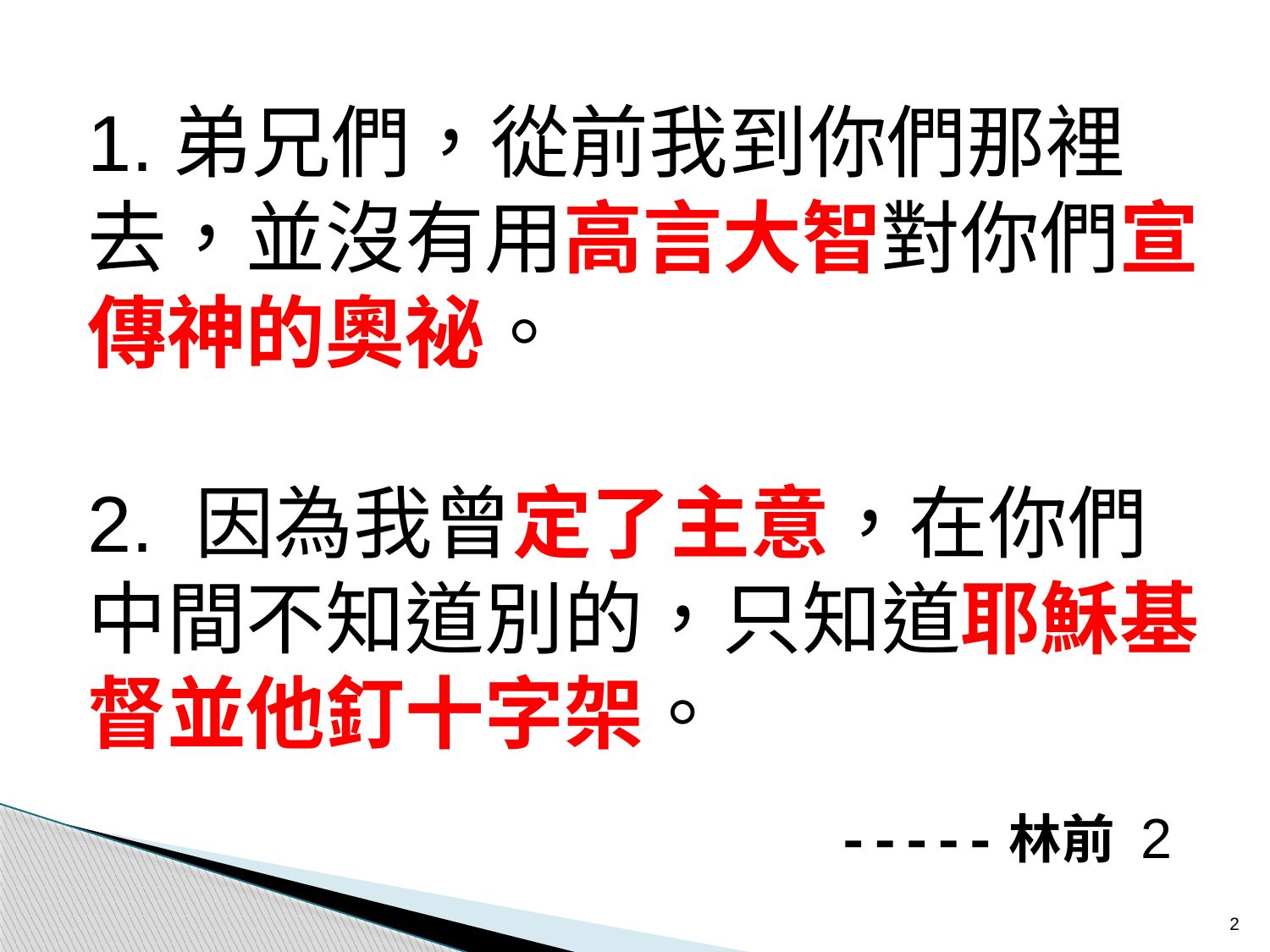

1.弟兄們，從前我到你們那裡去，並沒有用高言大智對你們宣傳神的奧祕。

2. 因為我曾定了主意，在你們中間不知道別的，只知道耶穌基督並他釘十字架。
-----林前 2
2